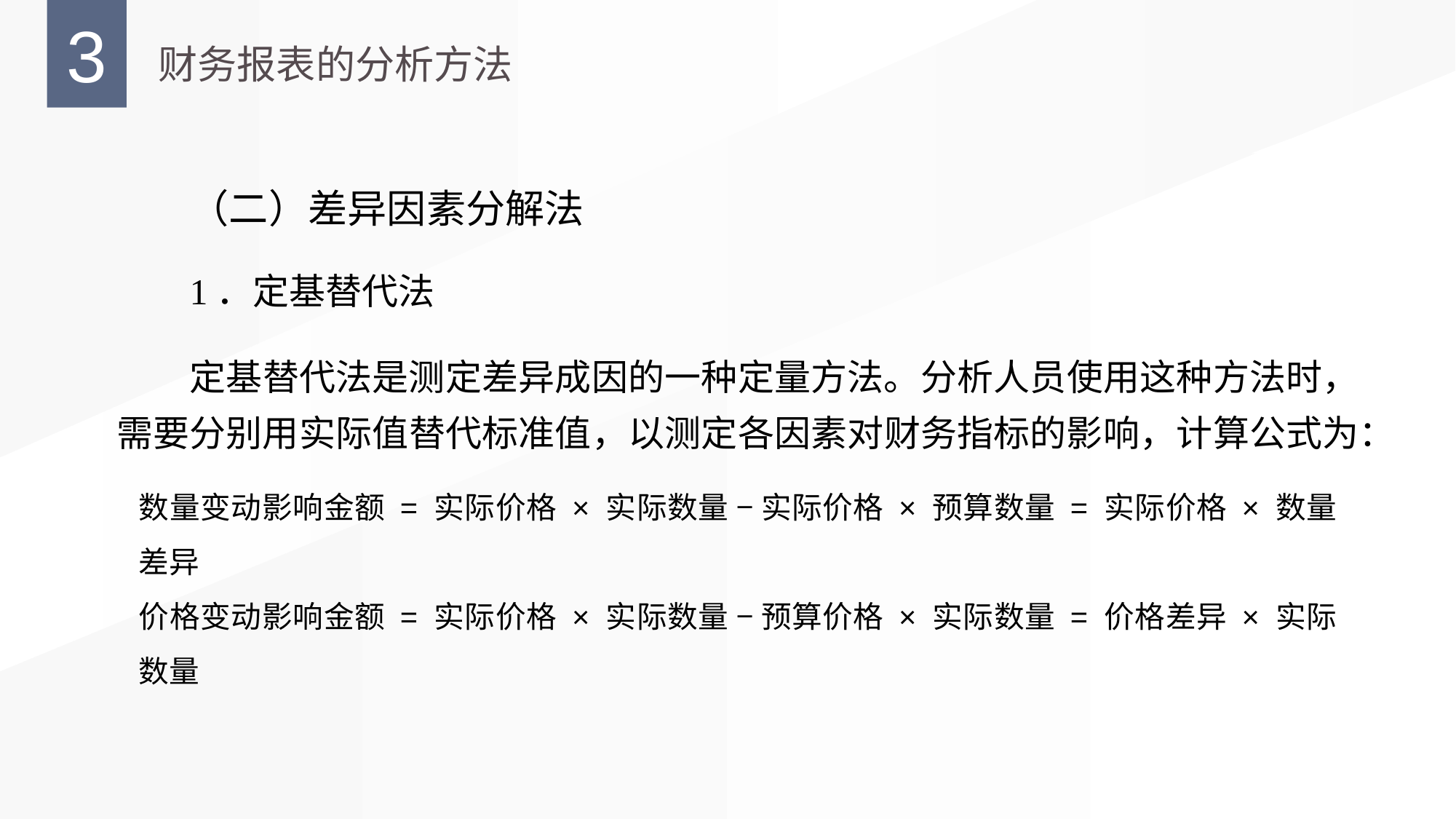

（二）差异因素分解法
1．定基替代法
定基替代法是测定差异成因的一种定量方法。分析人员使用这种方法时，需要分别用实际值替代标准值，以测定各因素对财务指标的影响，计算公式为：
数量变动影响金额 = 实际价格 × 实际数量 − 实际价格 × 预算数量 = 实际价格 × 数量差异
价格变动影响金额 = 实际价格 × 实际数量 − 预算价格 × 实际数量 = 价格差异 × 实际数量